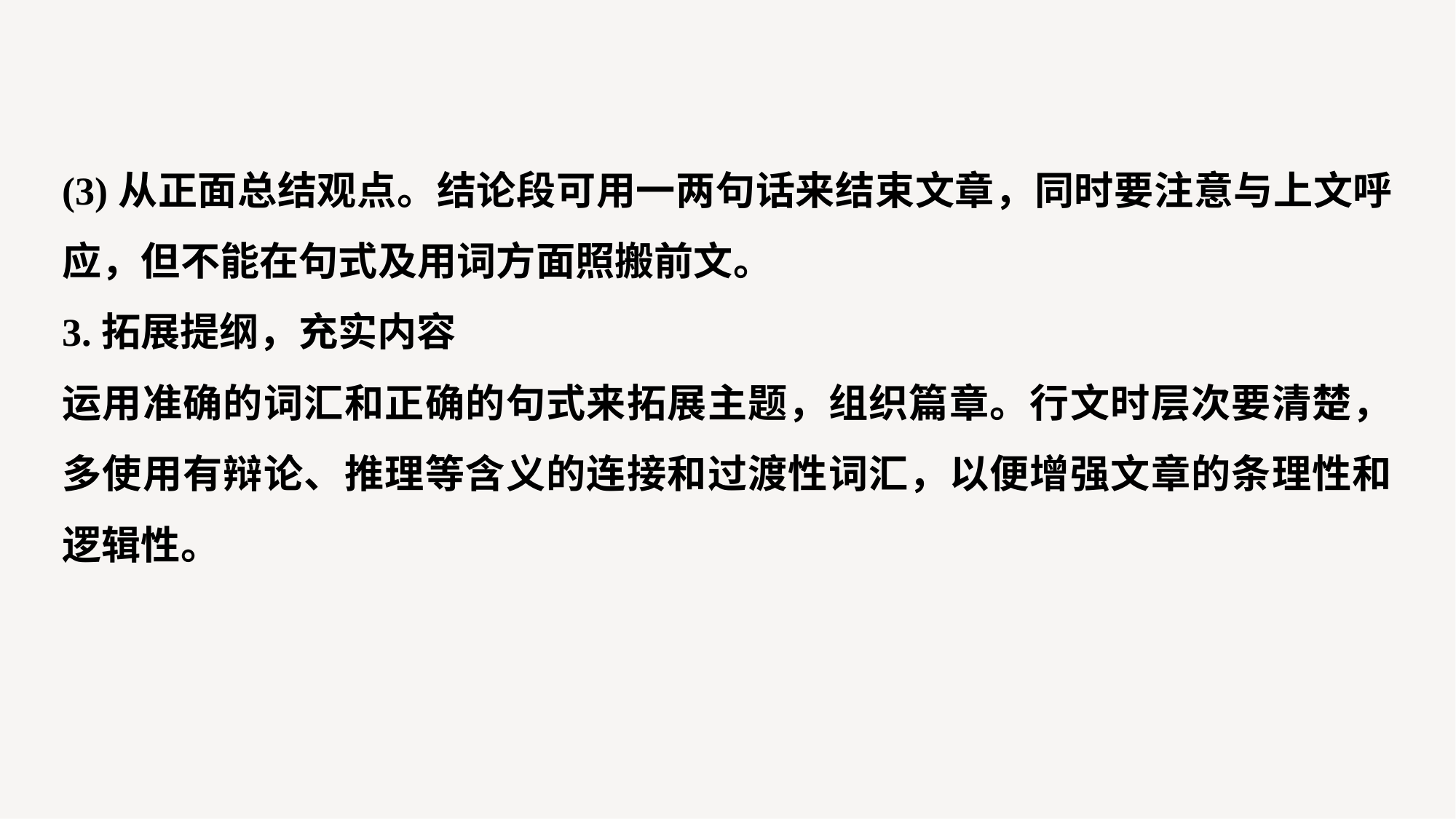

(3)从正面总结观点。结论段可用一两句话来结束文章，同时要注意与上文呼应，但不能在句式及用词方面照搬前文。
3.拓展提纲，充实内容
运用准确的词汇和正确的句式来拓展主题，组织篇章。行文时层次要清楚，多使用有辩论、推理等含义的连接和过渡性词汇，以便增强文章的条理性和逻辑性。